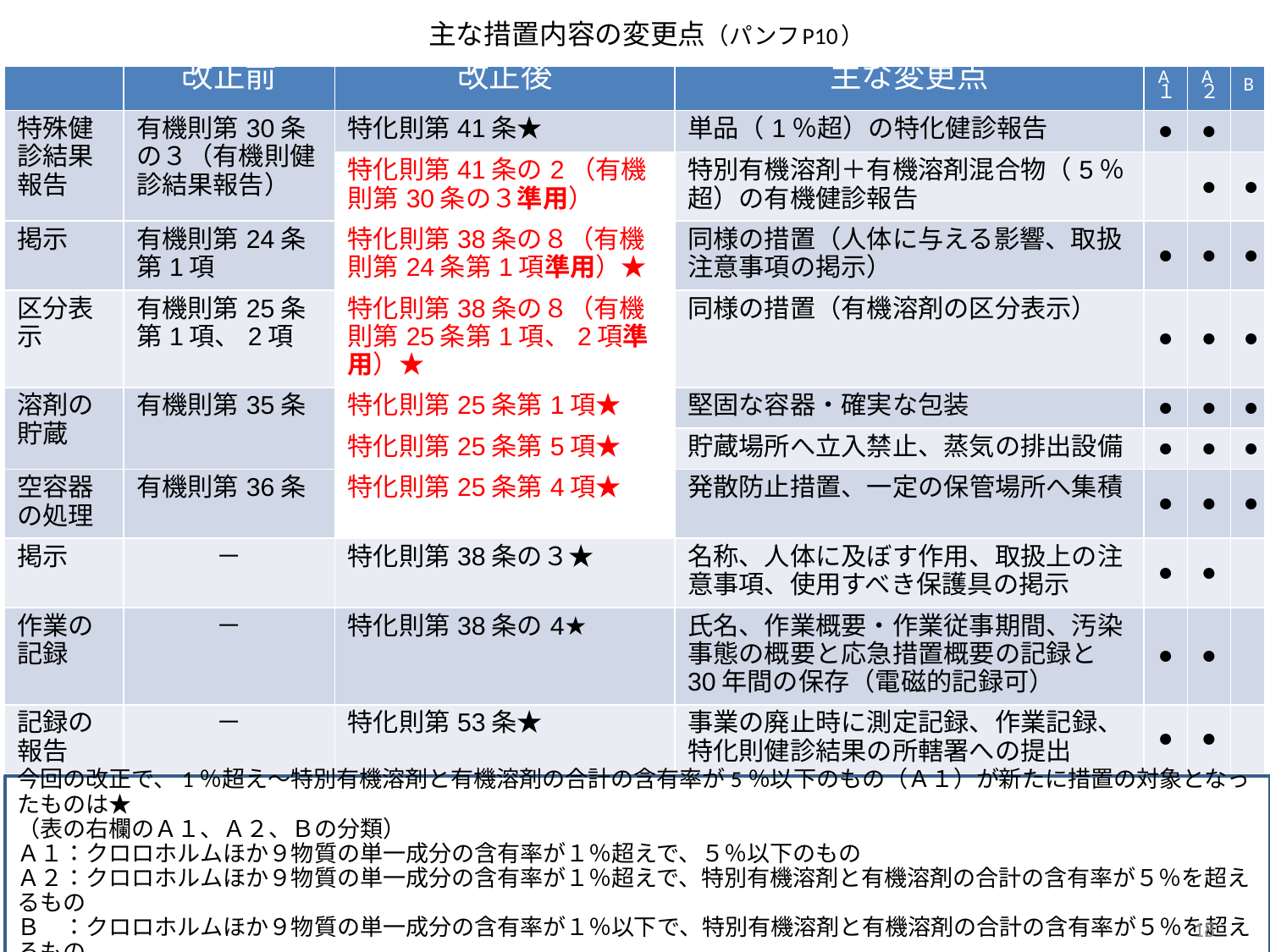

# 主な措置内容の変更点（パンフP10）
|  | 改正前 | 改正後 | 主な変更点 | A１ | A２ | B |
| --- | --- | --- | --- | --- | --- | --- |
| 特殊健診結果報告 | 有機則第30条の３（有機則健診結果報告） | 特化則第41条★ | 単品（1％超）の特化健診報告 | ● | ● |  |
|  |  | 特化則第41条の2（有機則第30条の３準用） | 特別有機溶剤＋有機溶剤混合物（5％超）の有機健診報告 |  | ● | ● |
| 掲示 | 有機則第24条第1項 | 特化則第38条の８（有機則第24条第1項準用）★ | 同様の措置（人体に与える影響、取扱注意事項の掲示） | ● | ● | ● |
| 区分表示 | 有機則第25条第1項、2項 | 特化則第38条の８（有機則第25条第1項、2項準用）★ | 同様の措置（有機溶剤の区分表示） | ● | ● | ● |
| 溶剤の貯蔵 | 有機則第35条 | 特化則第25条第1項★ | 堅固な容器・確実な包装 | ● | ● | ● |
|  |  | 特化則第25条第5項★ | 貯蔵場所へ立入禁止、蒸気の排出設備 | ● | ● | ● |
| 空容器の処理 | 有機則第36条 | 特化則第25条第4項★ | 発散防止措置、一定の保管場所へ集積 | ● | ● | ● |
| 掲示 | － | 特化則第38条の３★ | 名称、人体に及ぼす作用、取扱上の注意事項、使用すべき保護具の掲示 | ● | ● |  |
| 作業の記録 | － | 特化則第38条の4★ | 氏名、作業概要・作業従事期間、汚染事態の概要と応急措置概要の記録と30年間の保存（電磁的記録可） | ● | ● |  |
| 記録の報告 | － | 特化則第53条★ | 事業の廃止時に測定記録、作業記録、特化則健診結果の所轄署への提出 | ● | ● |  |
|  |  |  |  |  |  |  |
|  |  |  |  |  |  |  |
今回の改正で、1％超え～特別有機溶剤と有機溶剤の合計の含有率が5％以下のもの（Ａ１）が新たに措置の対象となったものは★
（表の右欄のＡ１、Ａ２、Ｂの分類）
Ａ１：クロロホルムほか９物質の単一成分の含有率が１％超えで、５％以下のもの
Ａ２：クロロホルムほか９物質の単一成分の含有率が１％超えで、特別有機溶剤と有機溶剤の合計の含有率が５％を超えるもの
Ｂ　：クロロホルムほか９物質の単一成分の含有率が１％以下で、特別有機溶剤と有機溶剤の合計の含有率が５％を超えるもの
18
18